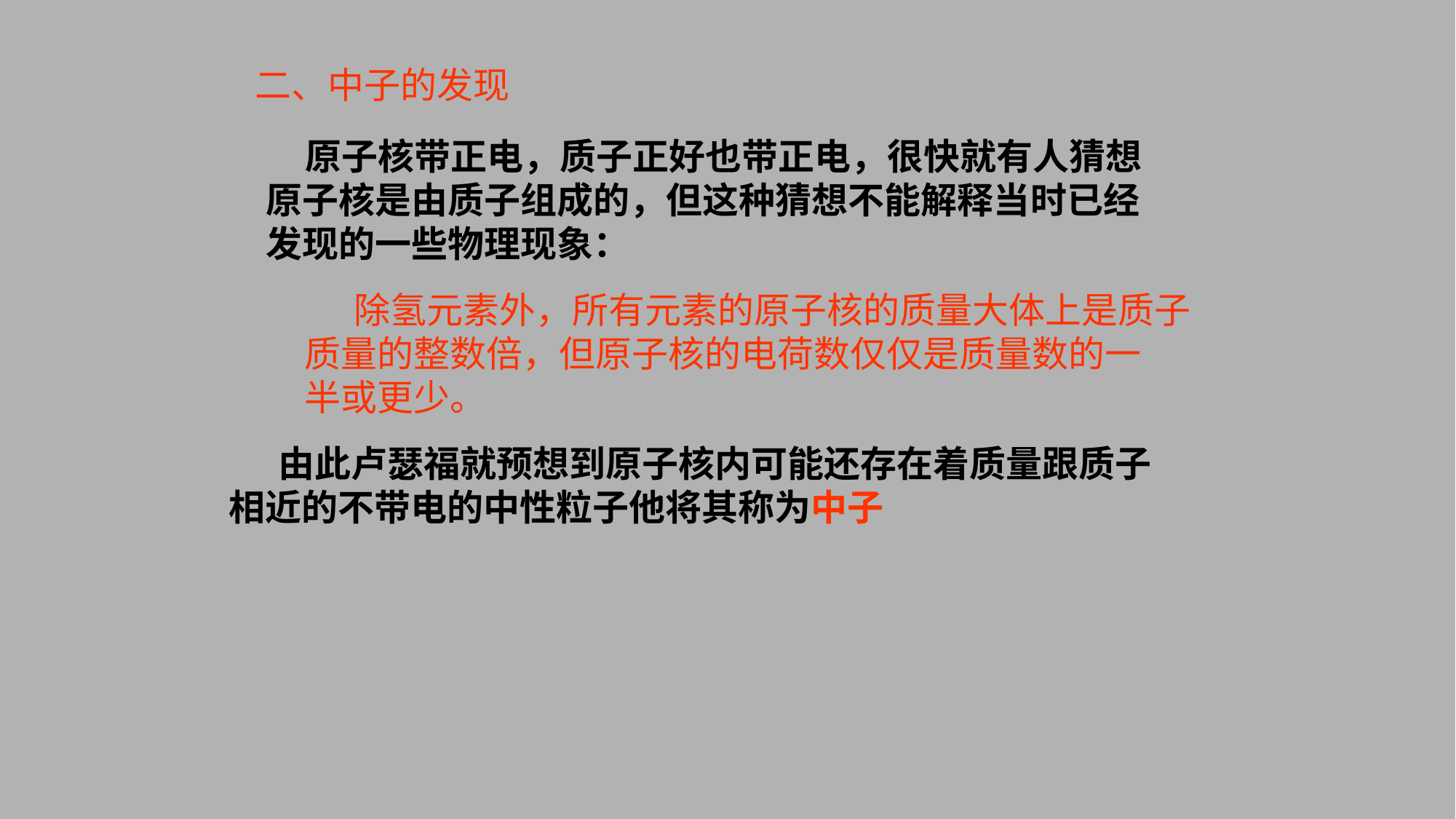

二、中子的发现
   原子核带正电，质子正好也带正电，很快就有人猜想
原子核是由质子组成的，但这种猜想不能解释当时已经
发现的一些物理现象：
    除氢元素外，所有元素的原子核的质量大体上是质子
质量的整数倍，但原子核的电荷数仅仅是质量数的一
半或更少。
    由此卢瑟福就预想到原子核内可能还存在着质量跟质子
相近的不带电的中性粒子他将其称为中子